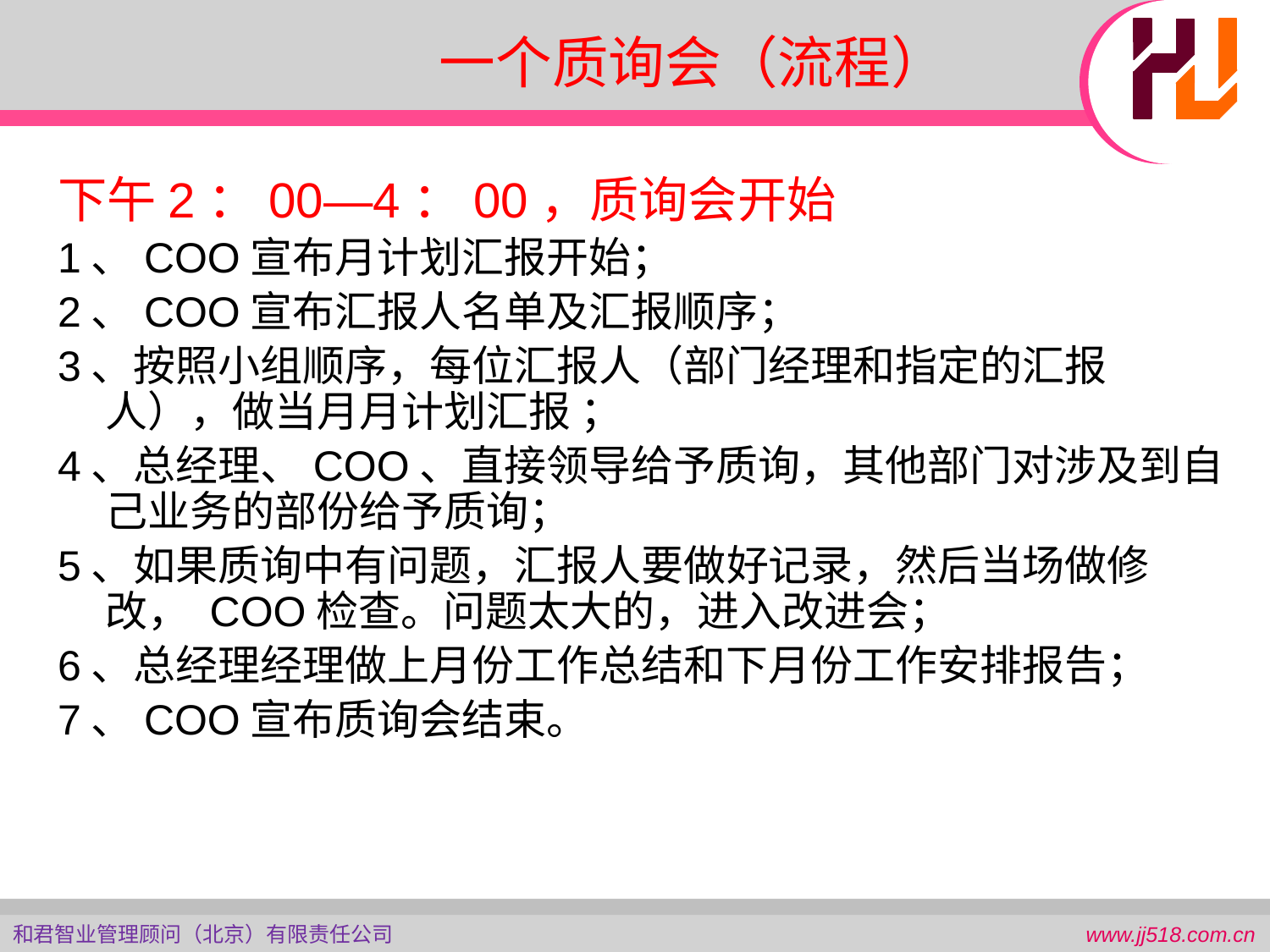

一个质询会（流程）
下午2：00—4：00，质询会开始
1、COO宣布月计划汇报开始；
2、COO宣布汇报人名单及汇报顺序；
3、按照小组顺序，每位汇报人（部门经理和指定的汇报人），做当月月计划汇报 ；
4、总经理、COO、直接领导给予质询，其他部门对涉及到自己业务的部份给予质询；
5、如果质询中有问题，汇报人要做好记录，然后当场做修改， COO检查。问题太大的，进入改进会；
6、总经理经理做上月份工作总结和下月份工作安排报告；
7、COO宣布质询会结束。